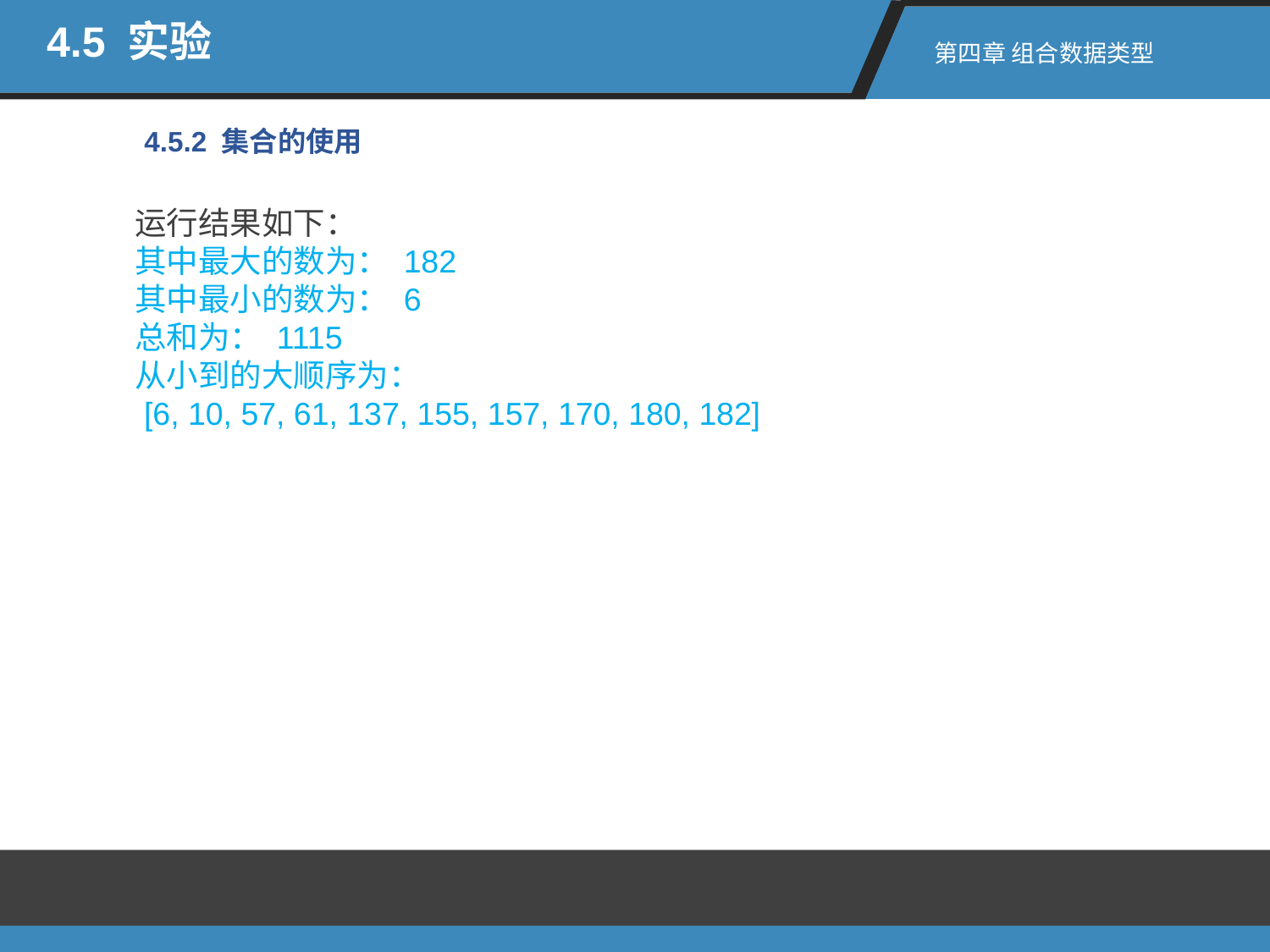

4.5 实验
第四章 组合数据类型
4.5.2 集合的使用
运行结果如下：
其中最大的数为： 182
其中最小的数为： 6
总和为： 1115
从小到的大顺序为：
 [6, 10, 57, 61, 137, 155, 157, 170, 180, 182]